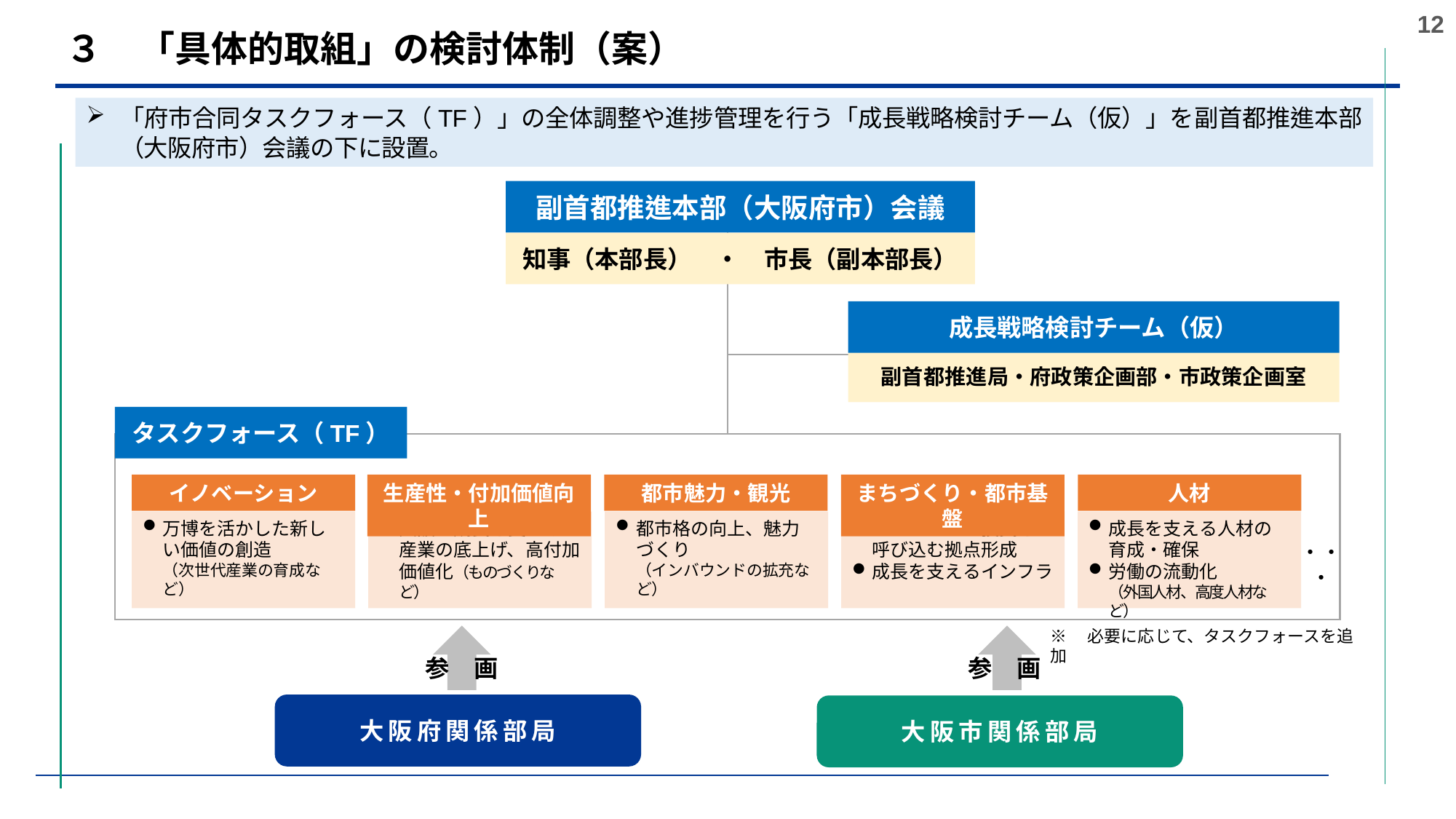

12
３　「具体的取組」の検討体制（案）
「府市合同タスクフォース（TF）」の全体調整や進捗管理を行う「成長戦略検討チーム（仮）」を副首都推進本部（大阪府市）会議の下に設置。
副首都推進本部（大阪府市）会議
知事（本部長）　・　市長（副本部長）
成長戦略検討チーム（仮）
副首都推進局・府政策企画部・市政策企画室
タスクフォース（TF）

イノベーション
生産性・付加価値向上
都市魅力・観光
まちづくり・都市基盤
人材
万博を活かした新しい価値の創造
（次世代産業の育成など）
大阪の成長を支える
産業の底上げ、高付加価値化（ものづくりなど）
都市格の向上、魅力づくり
（インバウンドの拡充など）
ヒト・モノ・投資を呼び込む拠点形成
成長を支えるインフラ
成長を支える人材の
育成・確保
労働の流動化
（外国人材、高度人材など）
・・・
※　必要に応じて、タスクフォースを追加

参　画
参　画
大阪府関係部局
大阪市関係部局